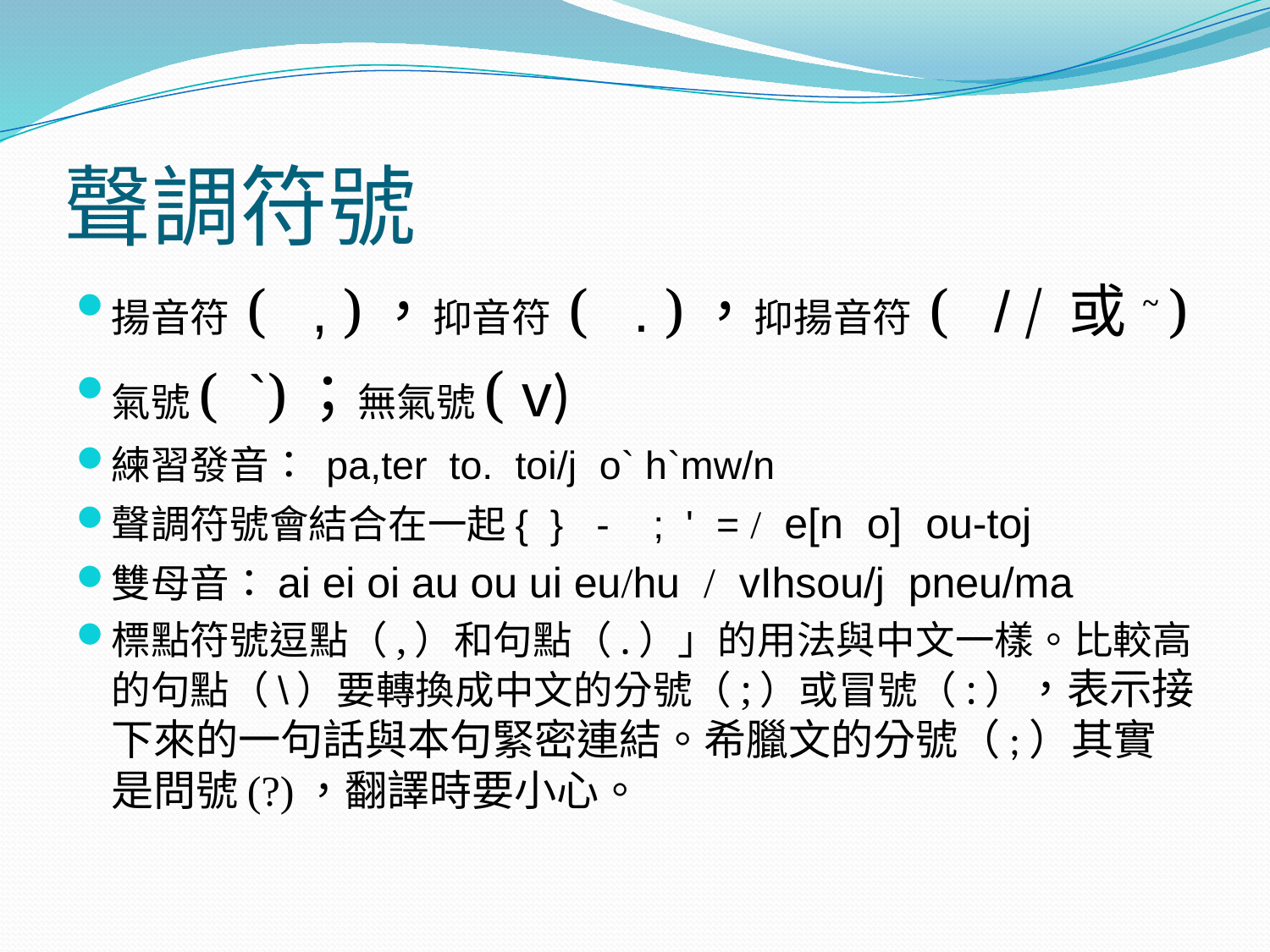

# 聲調符號
揚音符 (   , )，抑音符 (   . )，抑揚音符 (   / / 或 ~ )
氣號(  `)；無氣號( v)
練習發音： pa,ter  to.  toi/j  o` h`mw/n
聲調符號會結合在一起{  }   -    ;  '  = /  e[n  o]  ou-toj
雙母音：ai ei oi au ou ui eu/hu  /  vIhsou/j  pneu/ma
標點符號逗點（,）和句點（.）」的用法與中文一樣。比較高的句點（\）要轉換成中文的分號（;）或冒號（:），表示接下來的一句話與本句緊密連結。希臘文的分號（;）其實是問號(?)，翻譯時要小心。